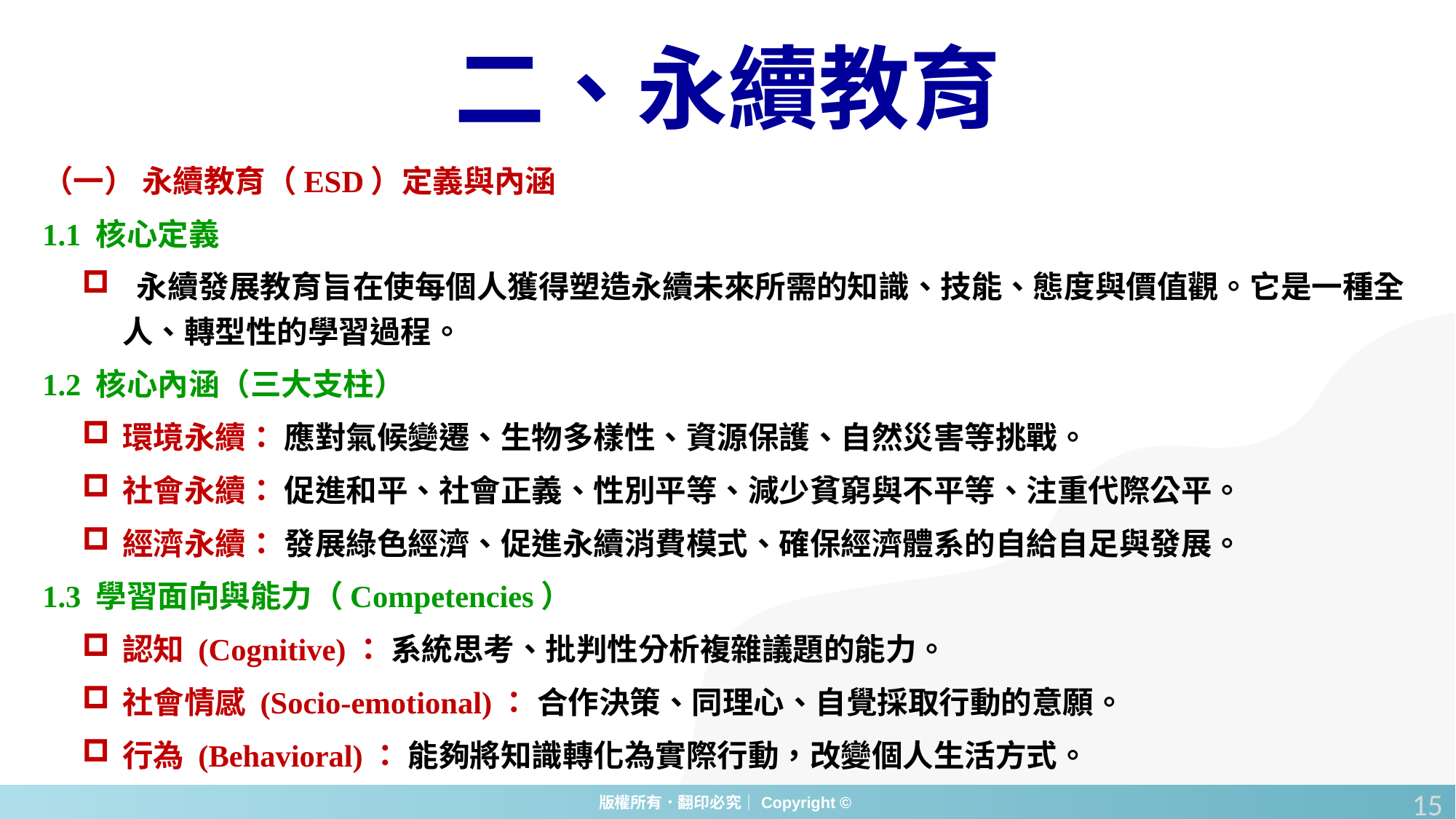

# 二、永續教育
（一） 永續教育（ESD）定義與內涵
1.1 核心定義
 永續發展教育旨在使每個人獲得塑造永續未來所需的知識、技能、態度與價值觀。它是一種全人、轉型性的學習過程。
1.2 核心內涵（三大支柱）
環境永續： 應對氣候變遷、生物多樣性、資源保護、自然災害等挑戰。
社會永續： 促進和平、社會正義、性別平等、減少貧窮與不平等、注重代際公平。
經濟永續： 發展綠色經濟、促進永續消費模式、確保經濟體系的自給自足與發展。
1.3 學習面向與能力（Competencies）
認知 (Cognitive)： 系統思考、批判性分析複雜議題的能力。
社會情感 (Socio-emotional)： 合作決策、同理心、自覺採取行動的意願。
行為 (Behavioral)： 能夠將知識轉化為實際行動，改變個人生活方式。
15